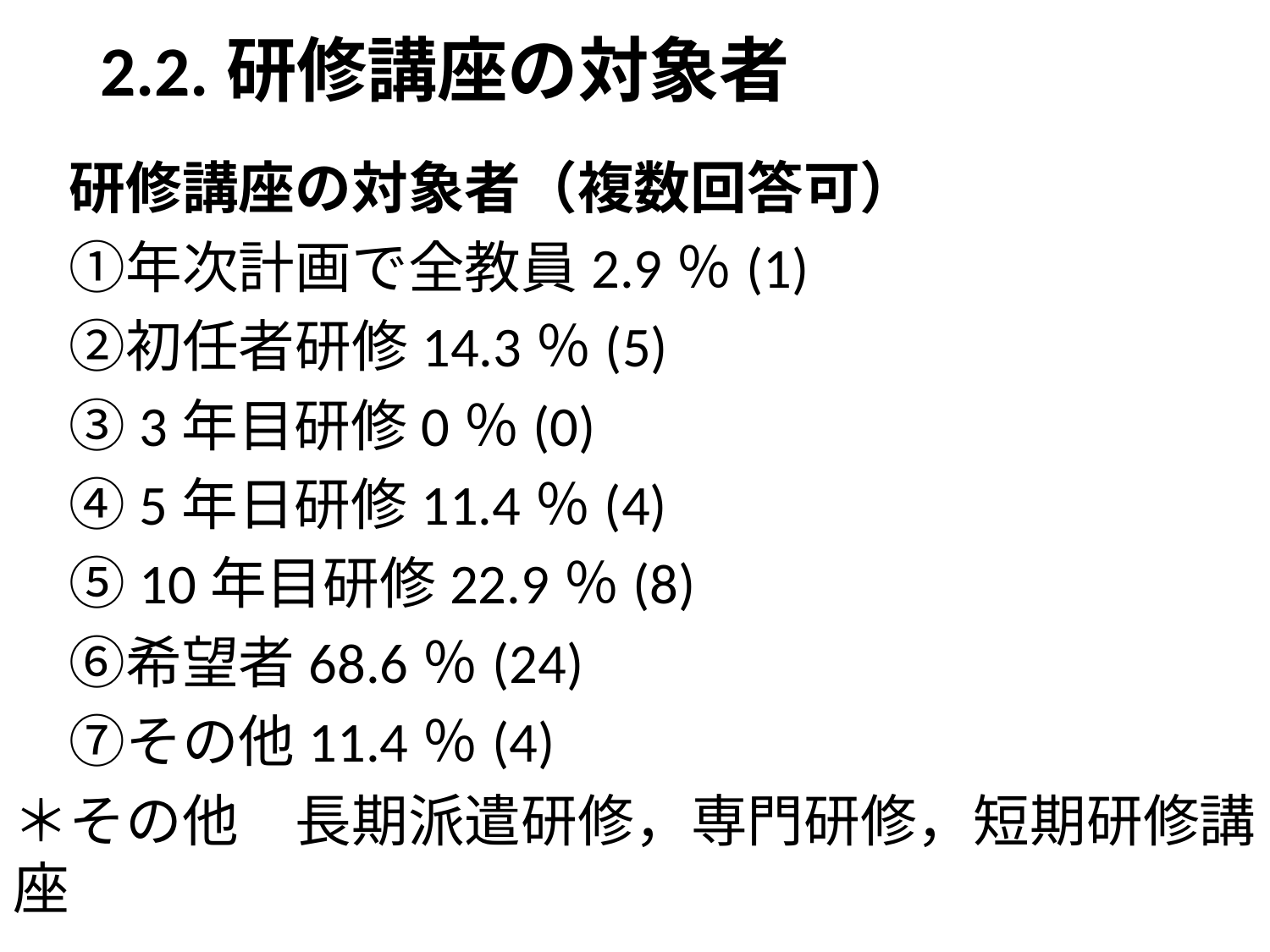

# 2.2.研修講座の対象者
　研修講座の対象者（複数回答可）
　①年次計画で全教員2.9％(1)
　②初任者研修14.3％(5)
　③3年目研修0％(0)
　④5年日研修11.4％(4)
　⑤10年目研修22.9％(8)
　⑥希望者68.6％(24)
　⑦その他11.4％(4)
＊その他　長期派遣研修，専門研修，短期研修講座